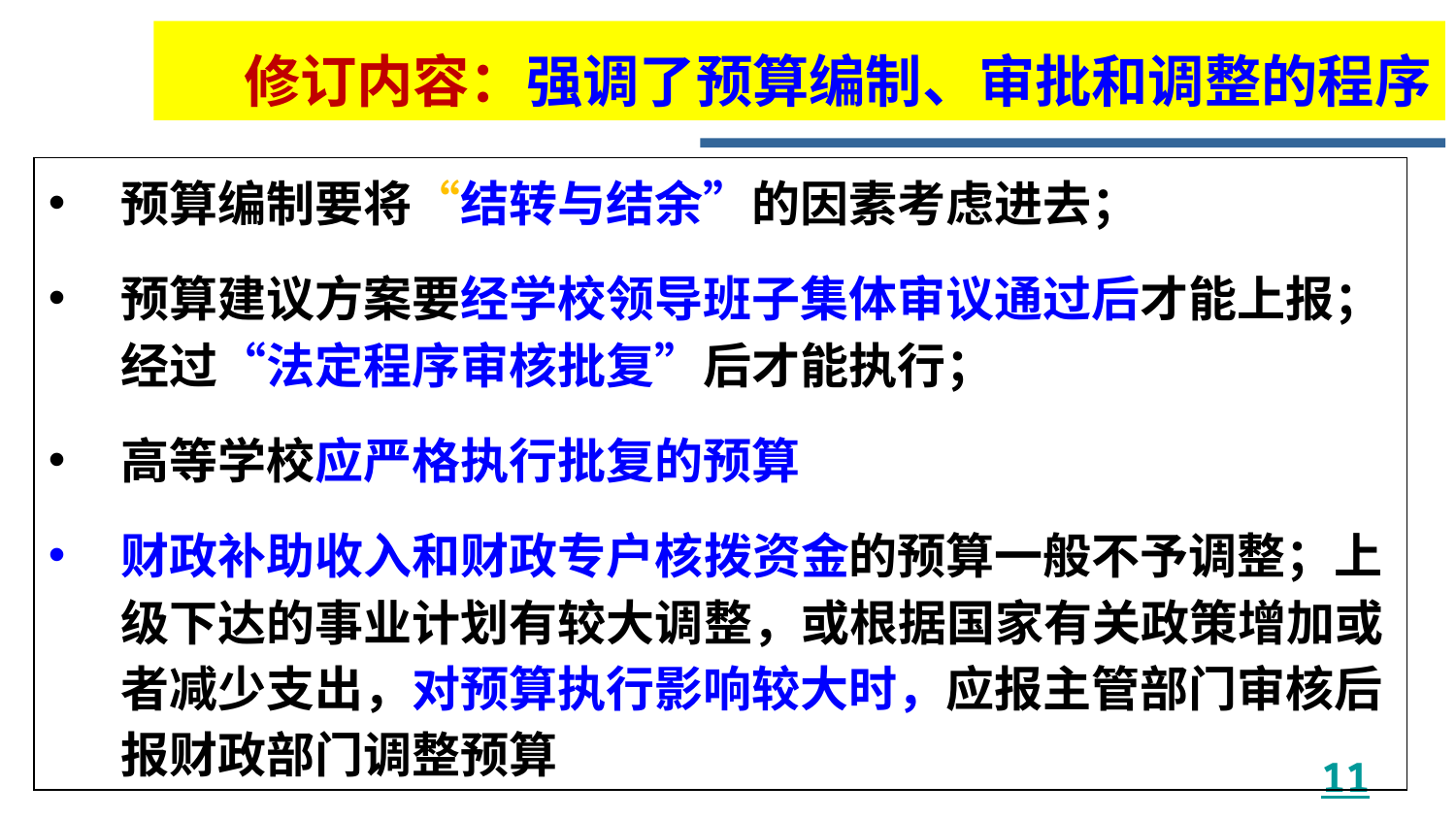

修订内容：强调了预算编制、审批和调整的程序

预算编制要将“结转与结余”的因素考虑进去；
预算建议方案要经学校领导班子集体审议通过后才能上报；经过“法定程序审核批复”后才能执行；
高等学校应严格执行批复的预算
财政补助收入和财政专户核拨资金的预算一般不予调整；上级下达的事业计划有较大调整，或根据国家有关政策增加或者减少支出，对预算执行影响较大时，应报主管部门审核后报财政部门调整预算
11